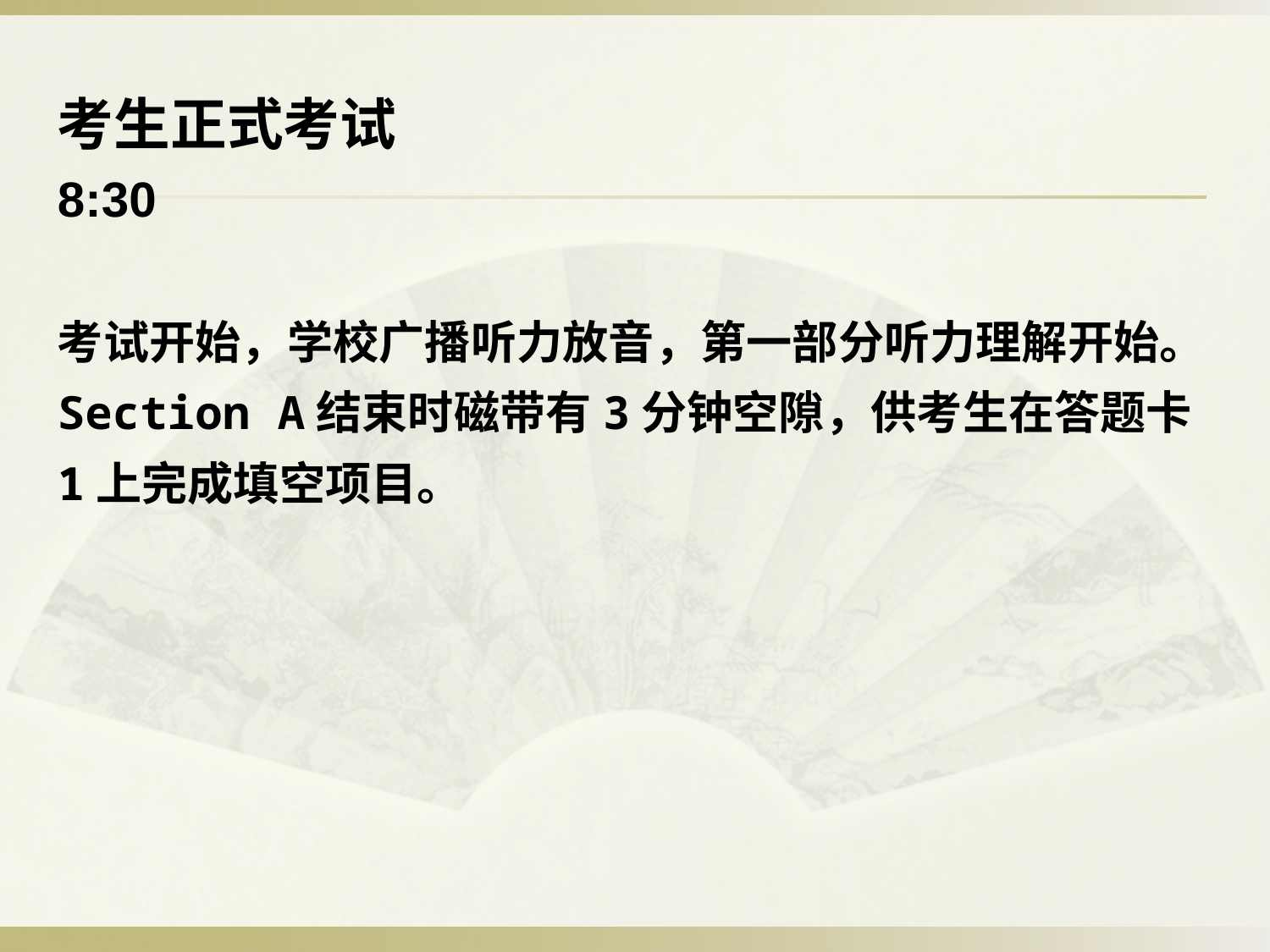

考生正式考试
8:30

考试开始，学校广播听力放音，第一部分听力理解开始。Section A结束时磁带有3分钟空隙，供考生在答题卡1上完成填空项目。